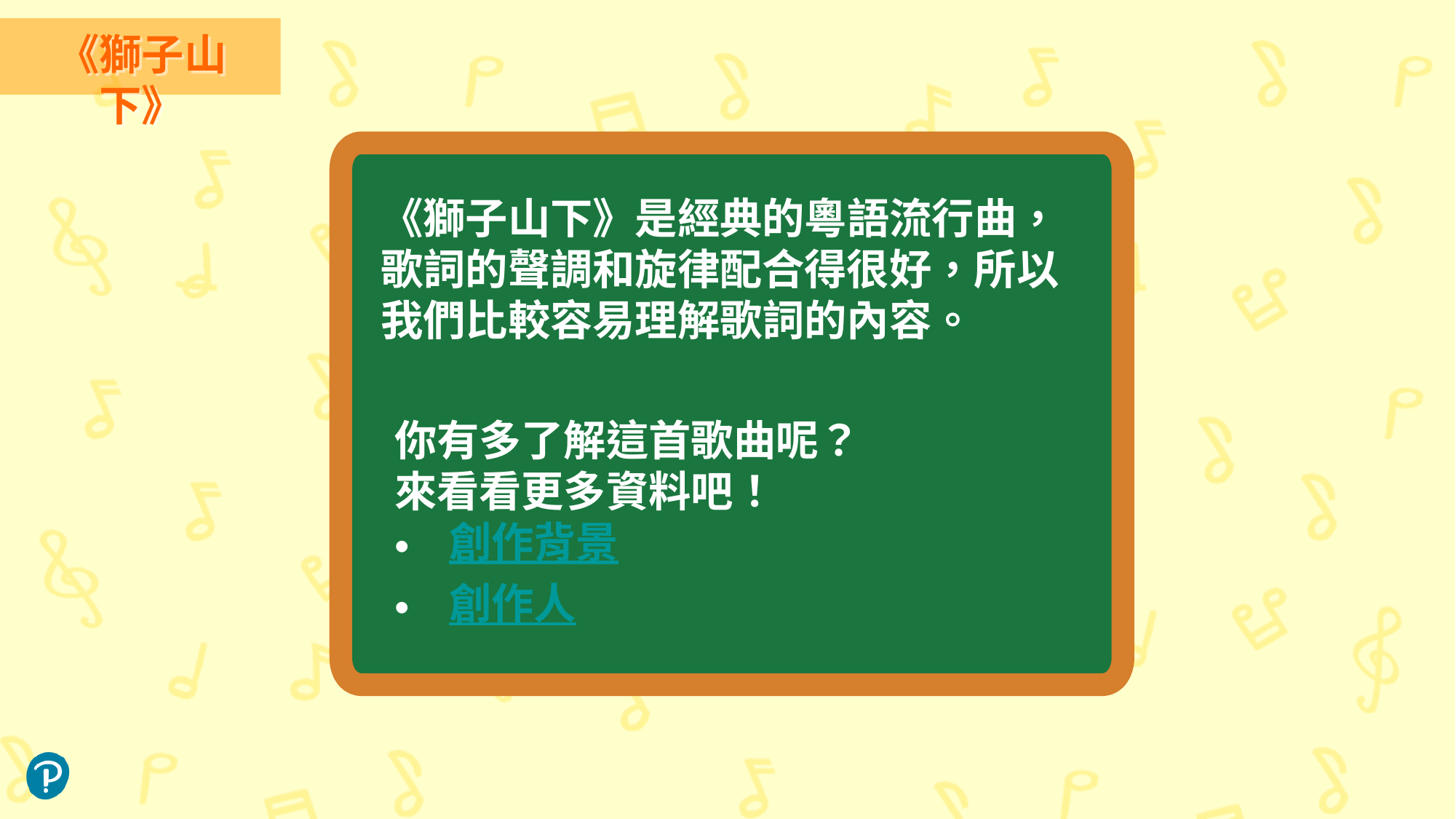

《獅子山下》

《獅子山下》是經典的粵語流行曲，歌詞的聲調和旋律配合得很好，所以我們比較容易理解歌詞的內容。
你有多了解這首歌曲呢？來看看更多資料吧！
創作背景
創作人